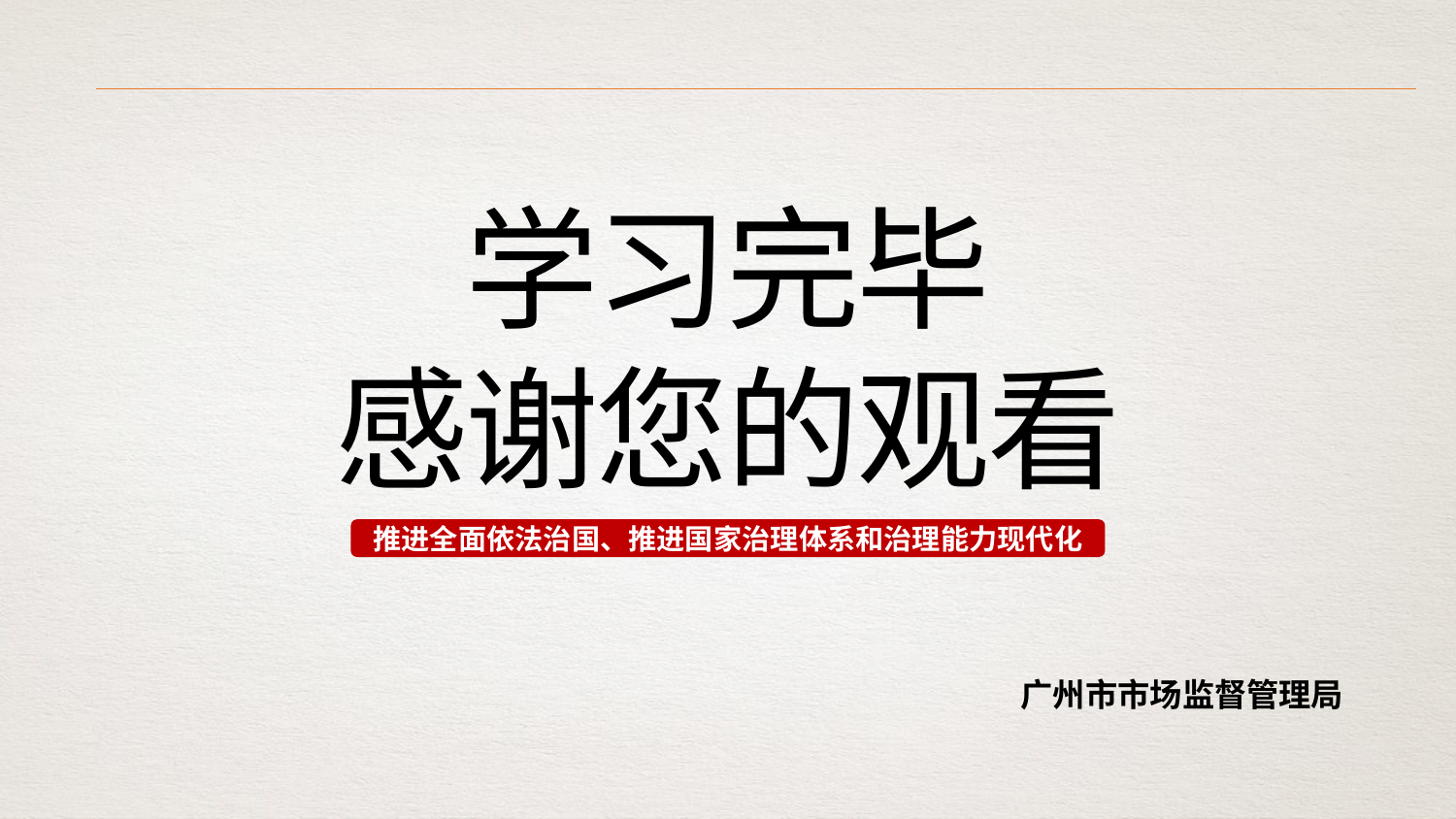

学习完毕
感谢您的观看
推进全面依法治国、推进国家治理体系和治理能力现代化
广州市市场监督管理局